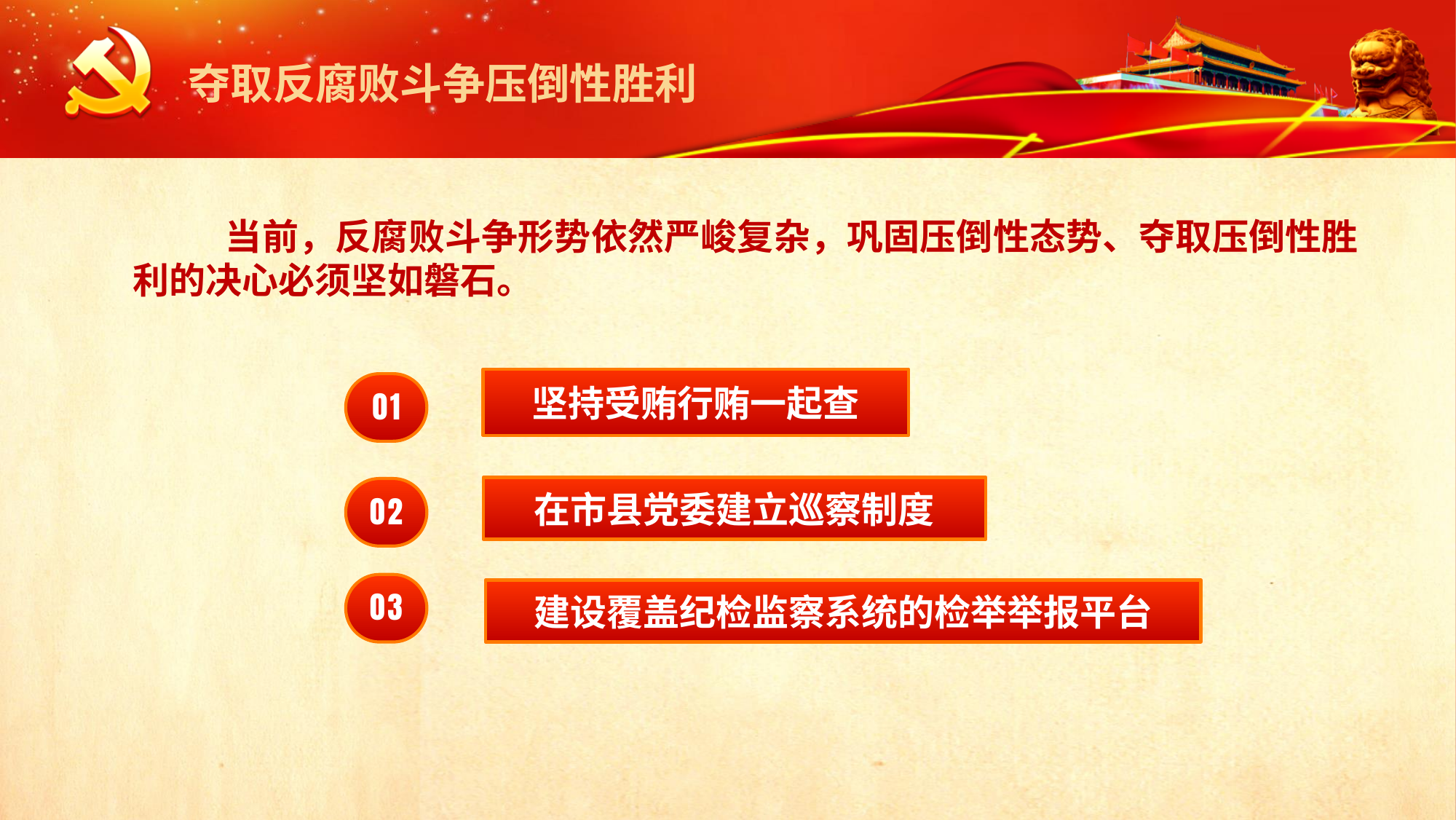

夺取反腐败斗争压倒性胜利
          当前，反腐败斗争形势依然严峻复杂，巩固压倒性态势、夺取压倒性胜利的决心必须坚如磐石。
坚持受贿行贿一起查
0 1
在市县党委建立巡察制度
0 2
0 3
建设覆盖纪检监察系统的检举举报平台